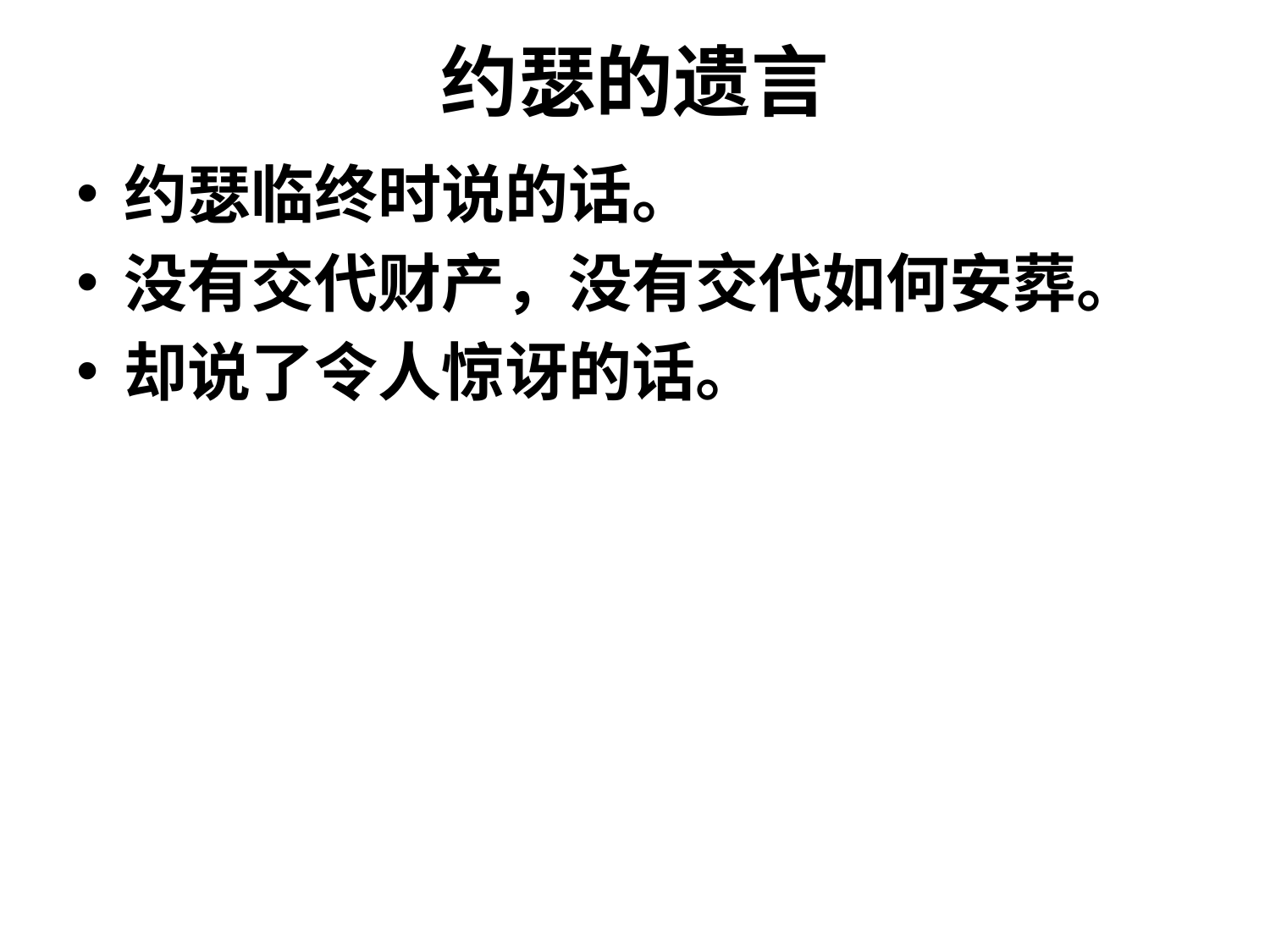

# 约瑟的遗言
约瑟临终时说的话。
没有交代财产，没有交代如何安葬。
却说了令人惊讶的话。